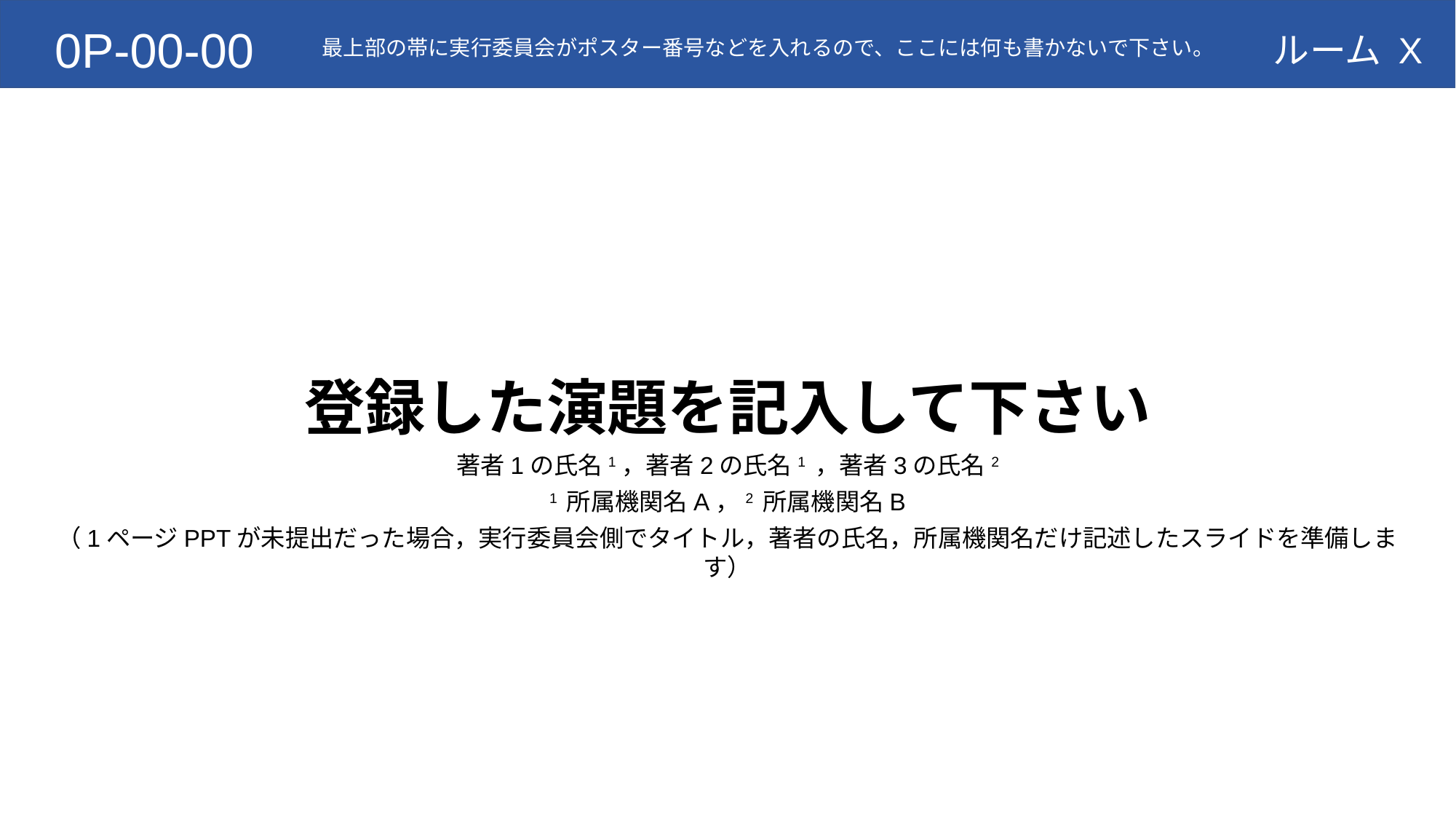

登録した演題を記入して下さい
著者1の氏名1，著者2の氏名1 ，著者3の氏名2
1 所属機関名A，2 所属機関名B
（1ページPPTが未提出だった場合，実行委員会側でタイトル，著者の氏名，所属機関名だけ記述したスライドを準備します）